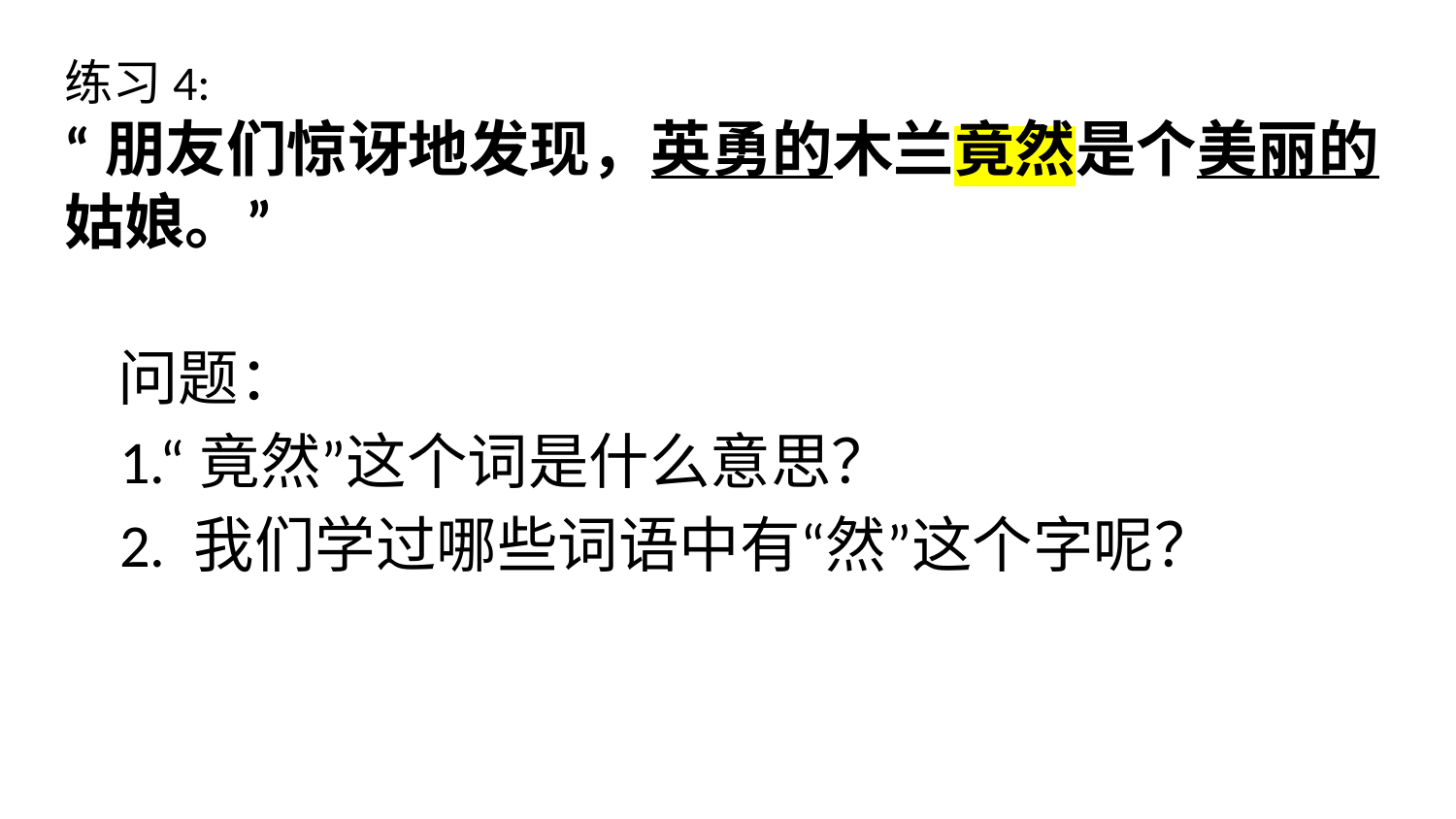

练习4:
“朋友们惊讶地发现，英勇的木兰竟然是个美丽的姑娘。”

   问题：
    1.“竟然”这个词是什么意思？
    2. 我们学过哪些词语中有“然”这个字呢？